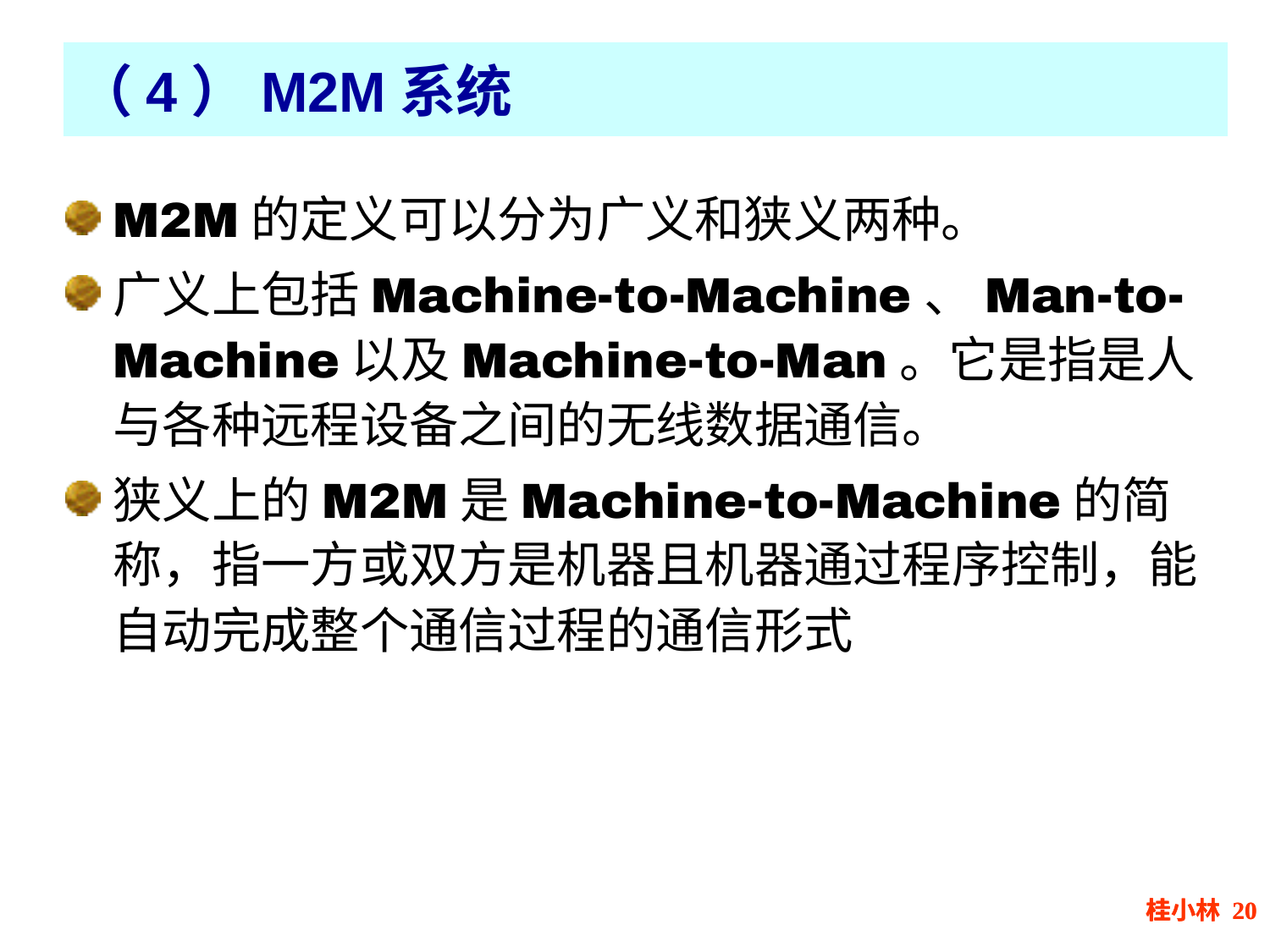

（4）M2M系统
M2M的定义可以分为广义和狭义两种。
广义上包括Machine-to-Machine、Man-to-Machine以及Machine-to-Man。它是指是人与各种远程设备之间的无线数据通信。
狭义上的M2M是Machine-to-Machine的简称，指一方或双方是机器且机器通过程序控制，能自动完成整个通信过程的通信形式
桂小林 20
桂小林 20